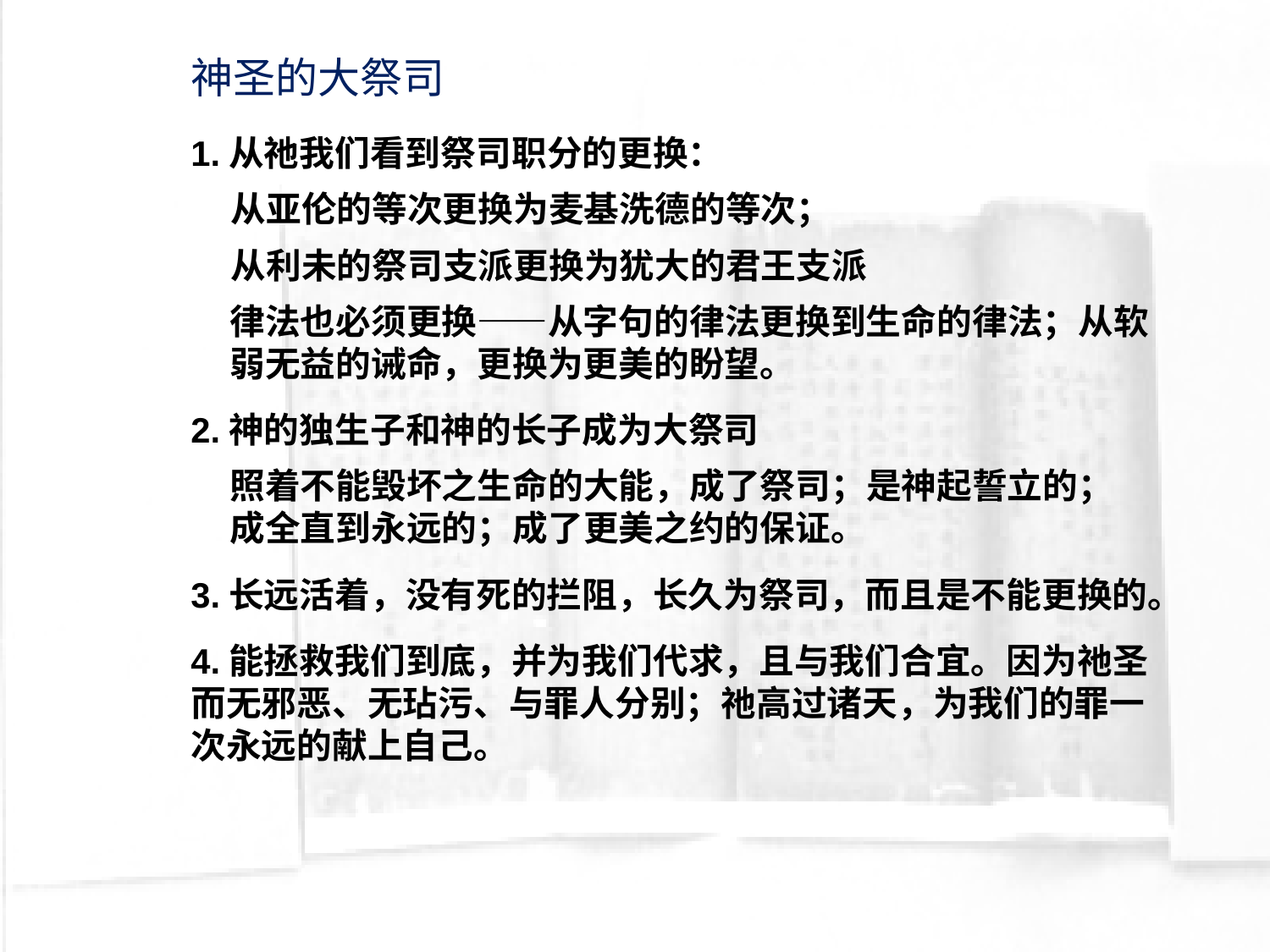

神圣的大祭司
1.从祂我们看到祭司职分的更换：
从亚伦的等次更换为麦基洗德的等次；
从利未的祭司支派更换为犹大的君王支派
律法也必须更换——从字句的律法更换到生命的律法；从软弱无益的诫命，更换为更美的盼望。
2.神的独生子和神的长子成为大祭司
照着不能毁坏之生命的大能，成了祭司；是神起誓立的；成全直到永远的；成了更美之约的保证。
3.长远活着，没有死的拦阻，长久为祭司，而且是不能更换的。
4.能拯救我们到底，并为我们代求，且与我们合宜。因为祂圣而无邪恶、无玷污、与罪人分别；祂高过诸天，为我们的罪一次永远的献上自己。